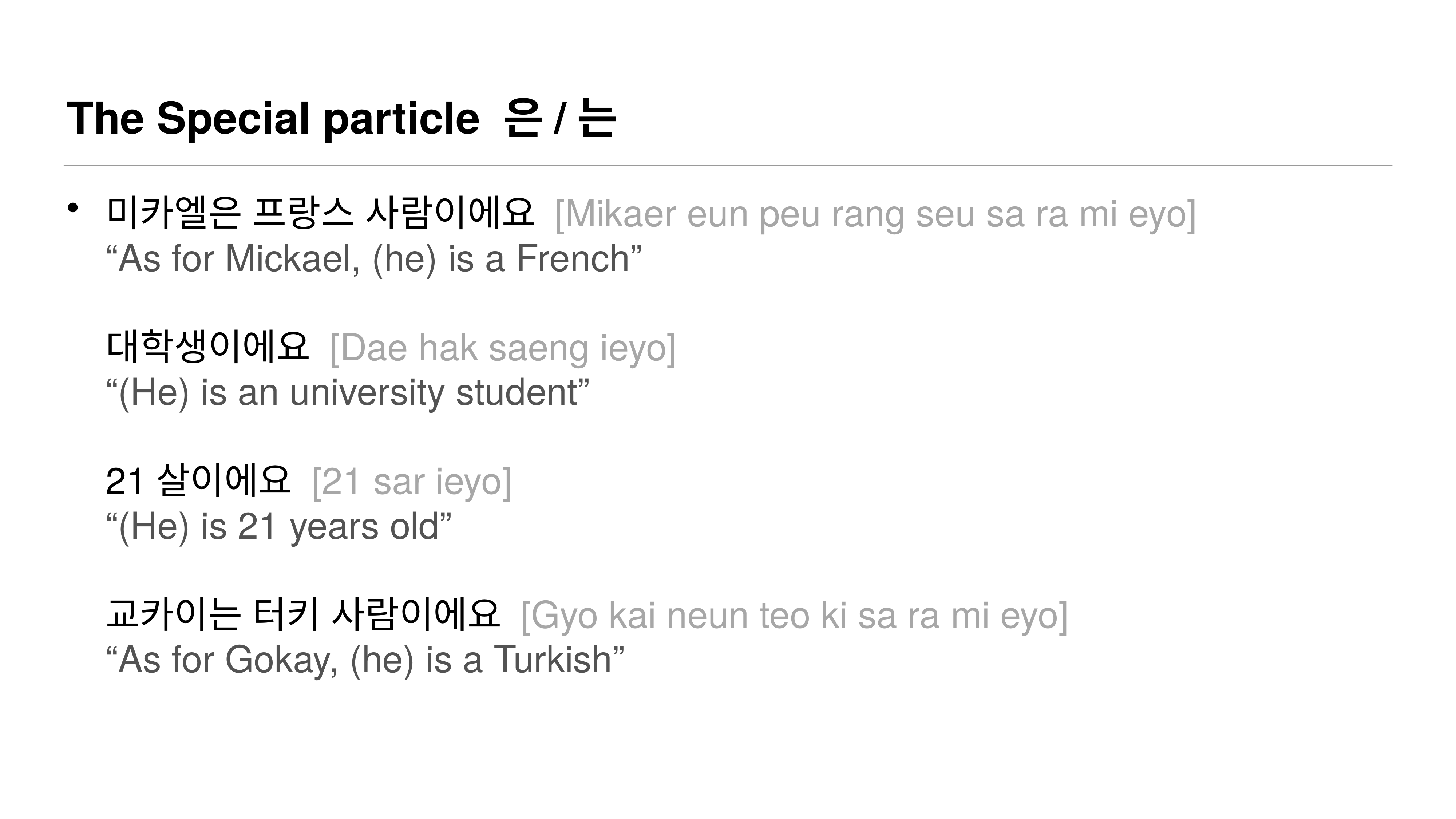

# The Special particle 은/는
미카엘은 프랑스 사람이에요 [Mikaer eun peu rang seu sa ra mi eyo]
“As for Mickael, (he) is a French”
대학생이에요 [Dae hak saeng ieyo]
“(He) is an university student”
21살이에요 [21 sar ieyo]
“(He) is 21 years old”
교카이는 터키 사람이에요 [Gyo kai neun teo ki sa ra mi eyo]
“As for Gokay, (he) is a Turkish”